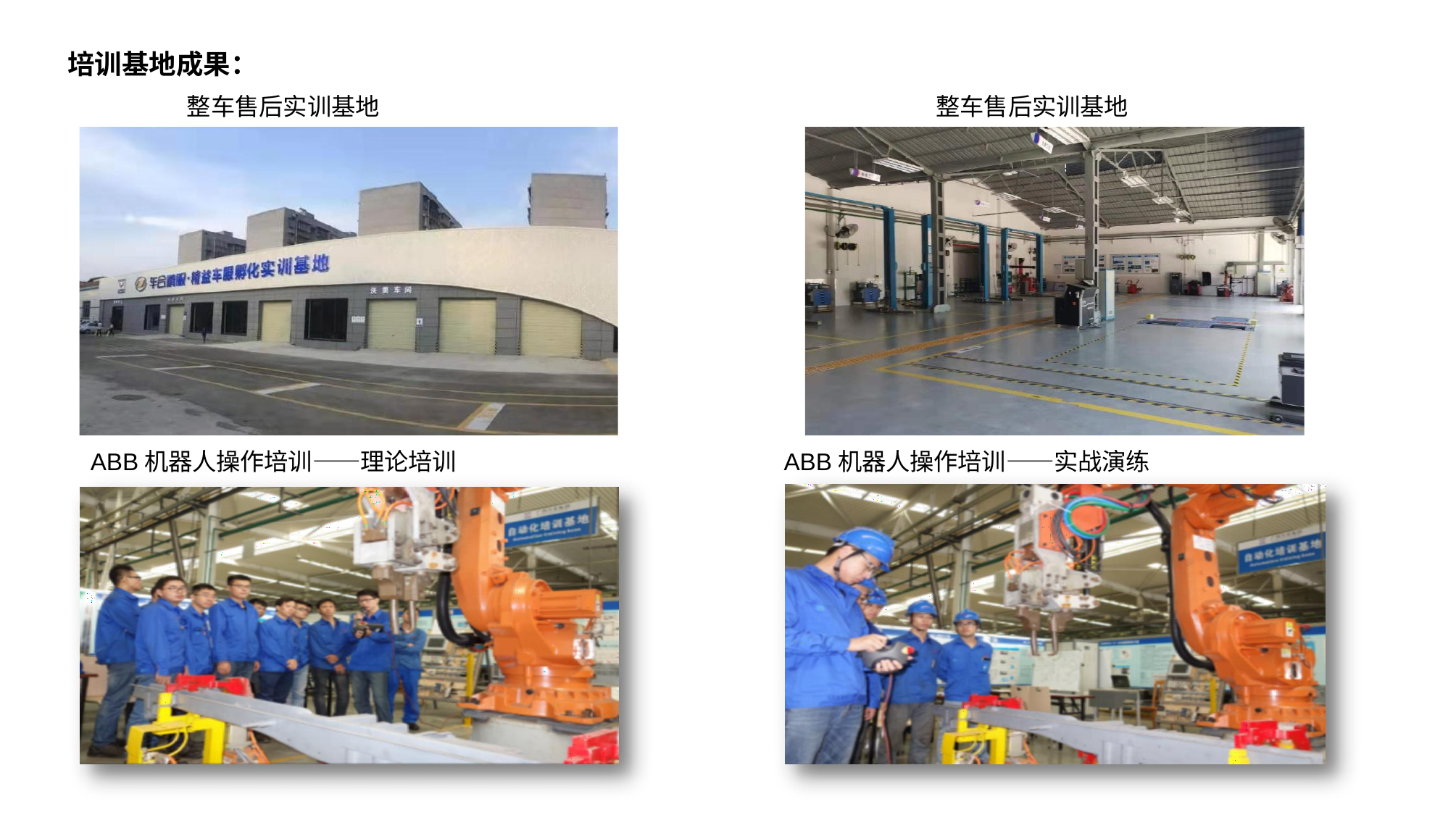

培训基地成果：
整车售后实训基地
整车售后实训基地

ABB机器人操作培训——理论培训
ABB机器人操作培训——实战演练